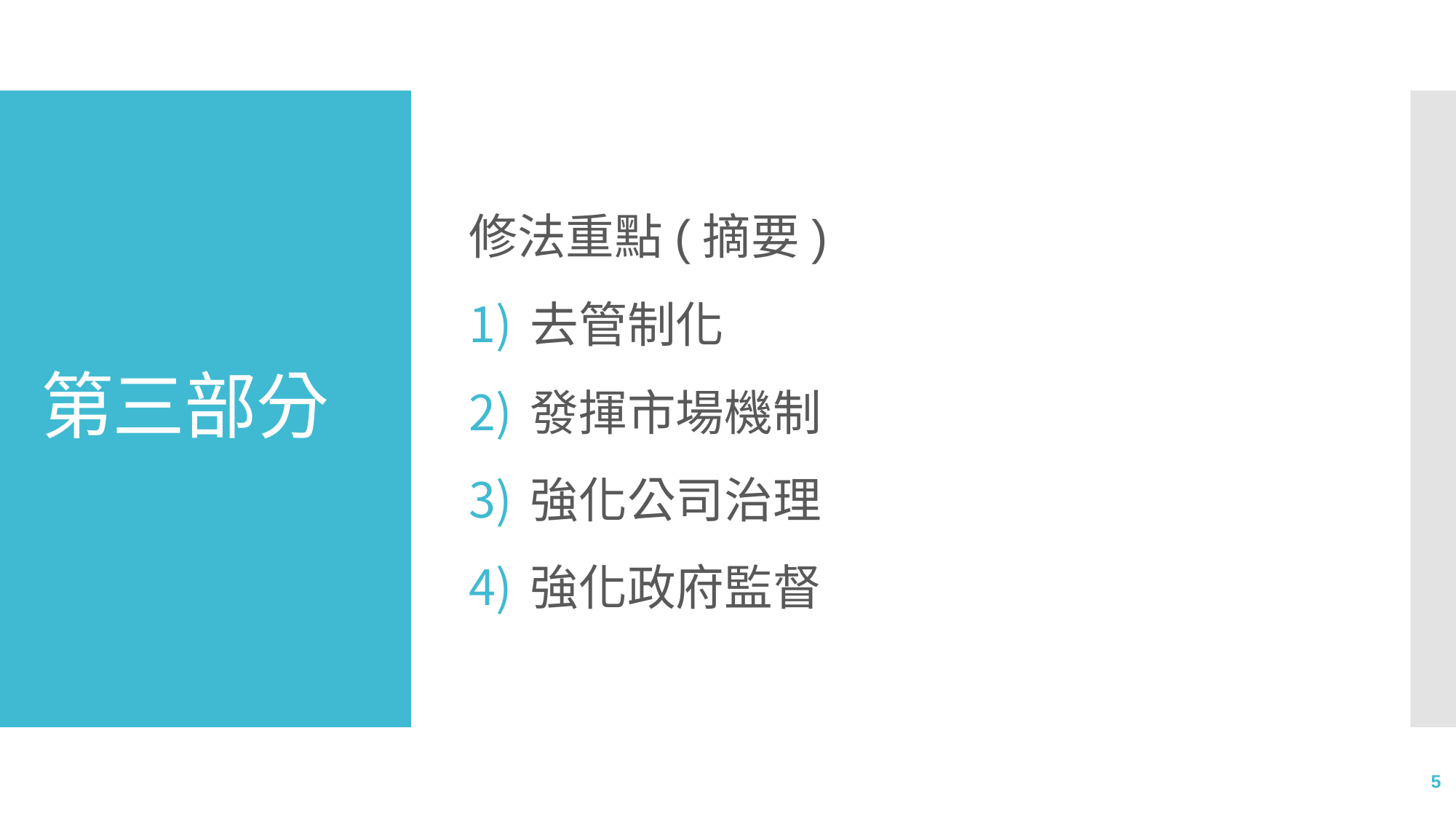

修法重點(摘要)
去管制化
發揮市場機制
強化公司治理
強化政府監督

# 第三部分
5